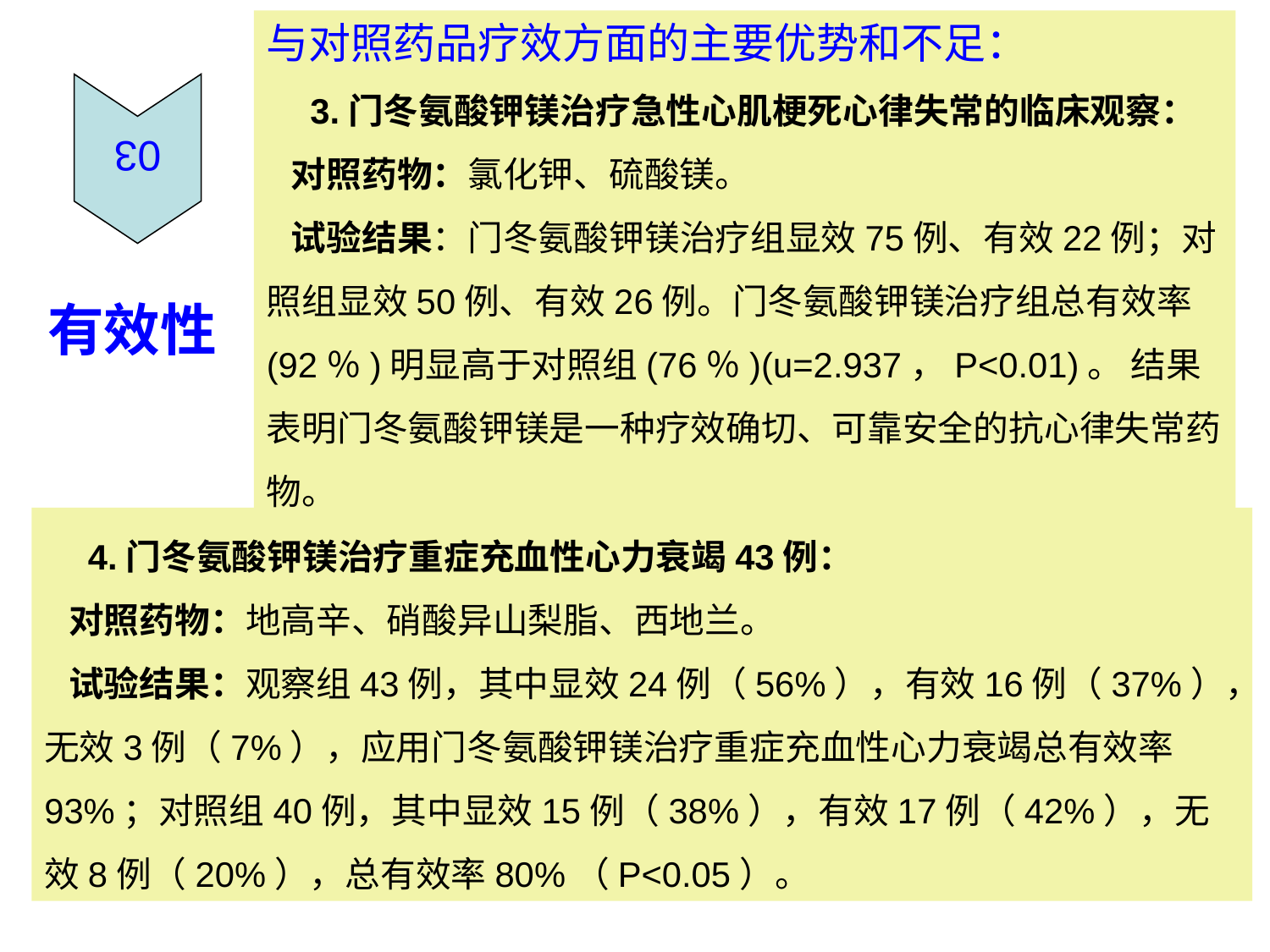

与对照药品疗效方面的主要优势和不足：
　3.门冬氨酸钾镁治疗急性心肌梗死心律失常的临床观察：
  对照药物：氯化钾、硫酸镁。
  试验结果：门冬氨酸钾镁治疗组显效75例、有效22例；对照组显效50例、有效26例。门冬氨酸钾镁治疗组总有效率(92％)明显高于对照组(76％)(u=2.937，P<0.01)。 结果表明门冬氨酸钾镁是一种疗效确切、可靠安全的抗心律失常药物。

03
# 有效性
　4.门冬氨酸钾镁治疗重症充血性心力衰竭43例：
  对照药物：地高辛、硝酸异山梨脂、西地兰。
  试验结果：观察组43例，其中显效24例（56%），有效16例（37%），无效3例（7%），应用门冬氨酸钾镁治疗重症充血性心力衰竭总有效率93%；对照组40例，其中显效15例（38%），有效17例（42%），无效8例（20%），总有效率80%（P<0.05）。